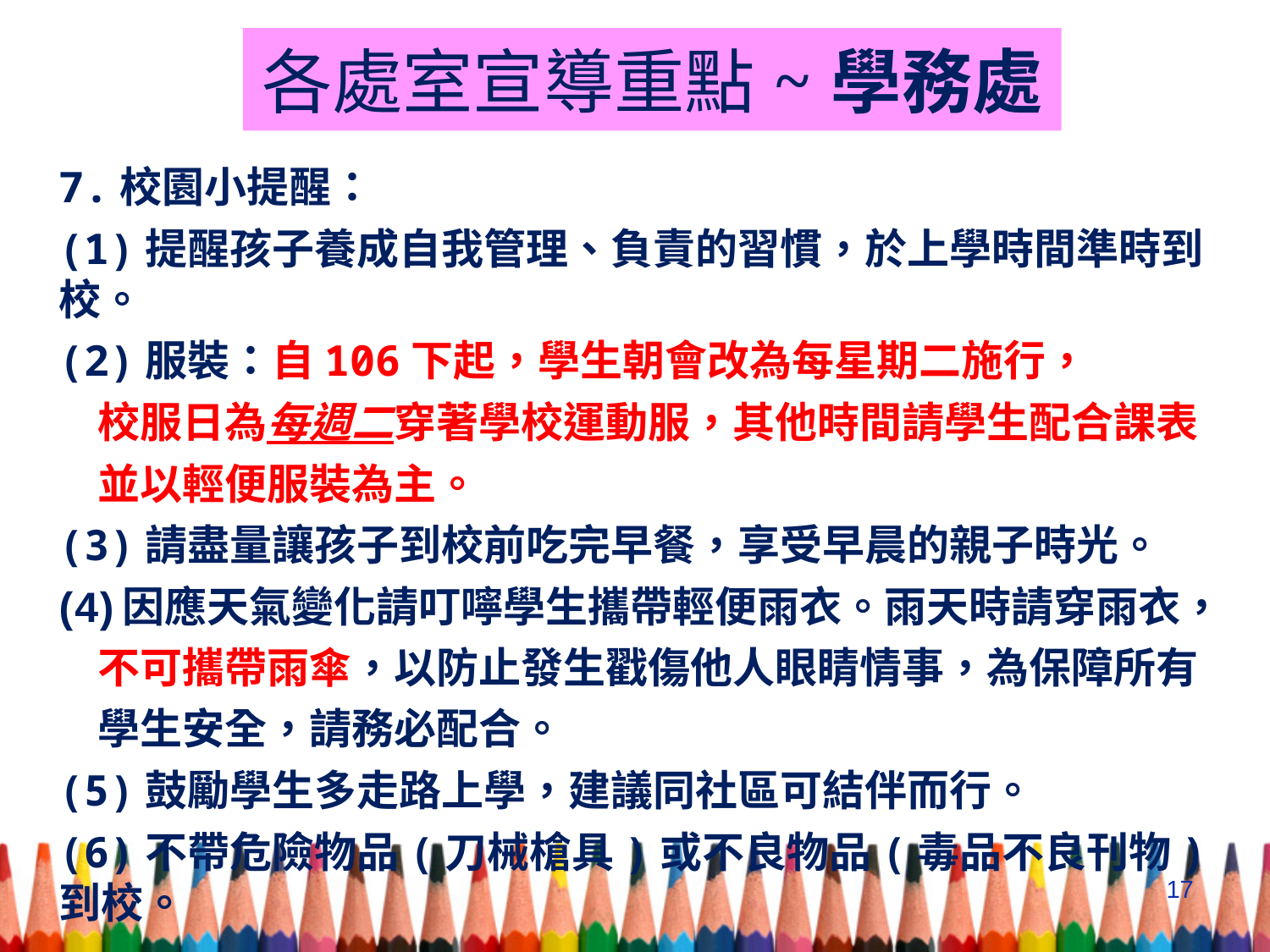

# 各處室宣導重點~學務處
7.校園小提醒：
(1)提醒孩子養成自我管理、負責的習慣，於上學時間準時到校。
(2)服裝：自106下起，學生朝會改為每星期二施行，
   校服日為每週二穿著學校運動服，其他時間請學生配合課表
   並以輕便服裝為主。
(3)請盡量讓孩子到校前吃完早餐，享受早晨的親子時光。
因應天氣變化請叮嚀學生攜帶輕便雨衣。雨天時請穿雨衣，
   不可攜帶雨傘，以防止發生戳傷他人眼睛情事，為保障所有
   學生安全，請務必配合。
(5)鼓勵學生多走路上學，建議同社區可結伴而行。
(6)不帶危險物品(刀械槍具)或不良物品(毒品不良刊物)到校。
。
17